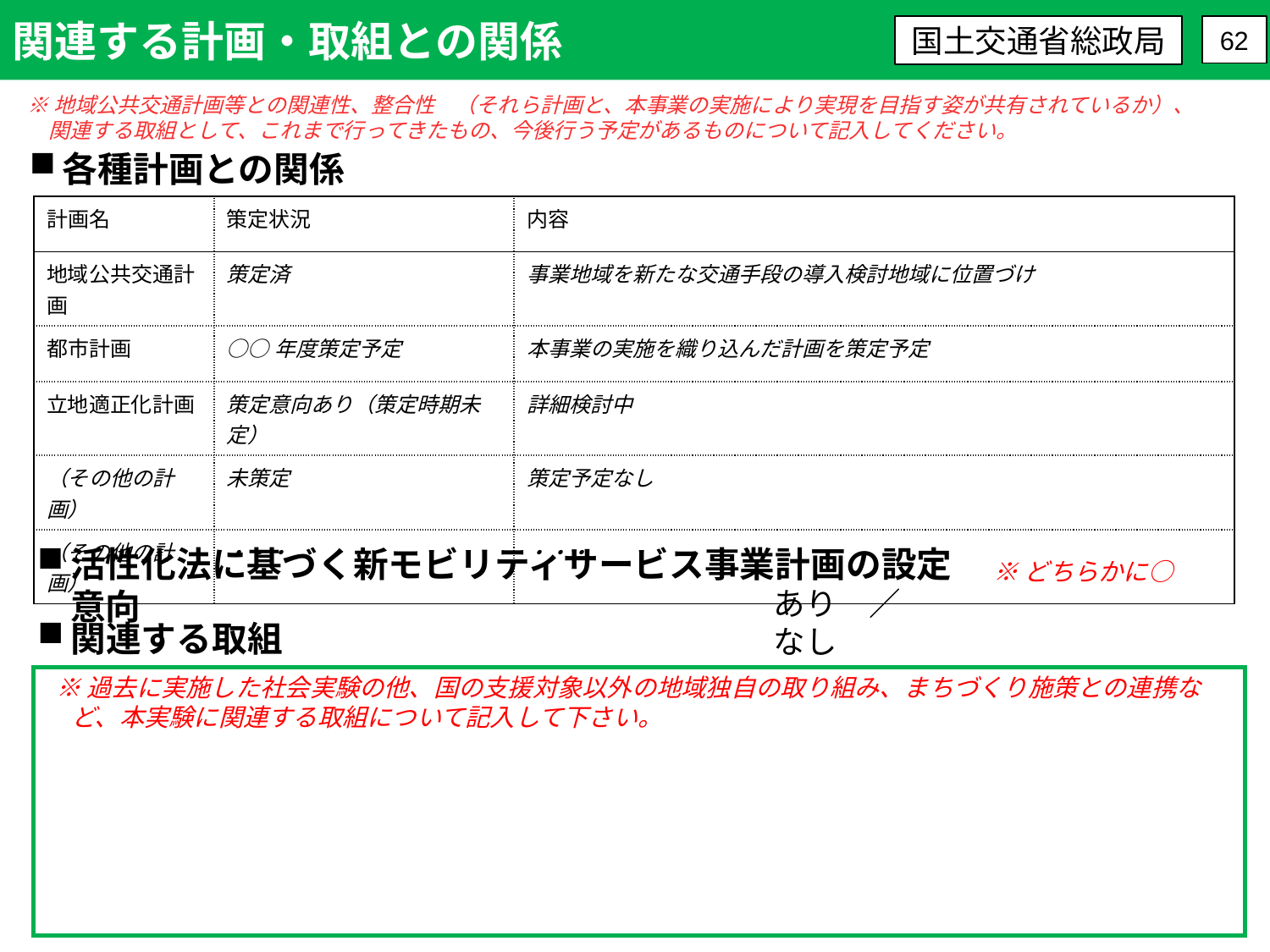

関連する計画・取組との関係
国土交通省総政局
62
※地域公共交通計画等との関連性、整合性　（それら計画と、本事業の実施により実現を目指す姿が共有されているか）、
　関連する取組として、これまで行ってきたもの、今後行う予定があるものについて記入してください。
各種計画との関係
| 計画名 | 策定状況 | 内容 |
| --- | --- | --- |
| 地域公共交通計画 | 策定済 | 事業地域を新たな交通手段の導入検討地域に位置づけ |
| 都市計画 | ○○年度策定予定 | 本事業の実施を織り込んだ計画を策定予定 |
| 立地適正化計画 | 策定意向あり（策定時期未定） | 詳細検討中 |
| （その他の計画） | 未策定 | 策定予定なし |
| （その他の計画） | ・・・ | ・・・ |
活性化法に基づく新モビリティサービス事業計画の設定意向
※どちらかに○
あり　／　なし
関連する取組
※過去に実施した社会実験の他、国の支援対象以外の地域独自の取り組み、まちづくり施策との連携など、本実験に関連する取組について記入して下さい。